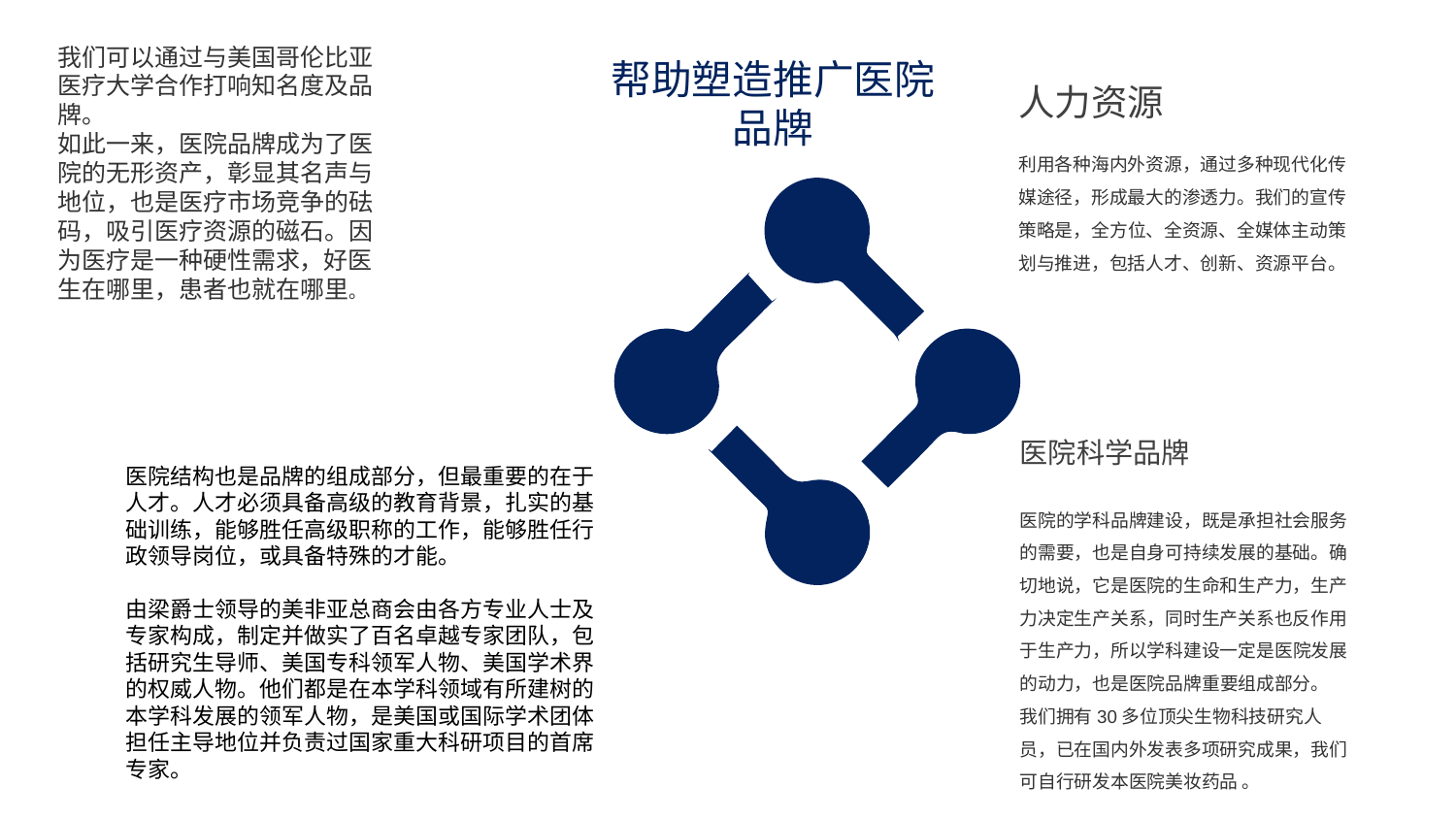

我们可以通过与美国哥伦比亚医疗大学合作打响知名度及品牌。
如此一来，医院品牌成为了医院的无形资产，彰显其名声与地位，也是医疗市场竞争的砝码，吸引医疗资源的磁石。因为医疗是一种硬性需求，好医生在哪里，患者也就在哪里。
帮助塑造推广医院品牌
人力资源
利用各种海内外资源，通过多种现代化传媒途径，形成最大的渗透力。我们的宣传策略是，全方位、全资源、全媒体主动策划与推进，包括人才、创新、资源平台。

医院科学品牌
医院的学科品牌建设，既是承担社会服务的需要，也是自身可持续发展的基础。确切地说，它是医院的生命和生产力，生产力决定生产关系，同时生产关系也反作用于生产力，所以学科建设一定是医院发展的动力，也是医院品牌重要组成部分。
我们拥有30多位顶尖生物科技研究人员，已在国内外发表多项研究成果，我们可自行研发本医院美妆药品 。
医院结构也是品牌的组成部分，但最重要的在于人才。人才必须具备高级的教育背景，扎实的基础训练，能够胜任高级职称的工作，能够胜任行政领导岗位，或具备特殊的才能。

由梁爵士领导的美非亚总商会由各方专业人士及专家构成，制定并做实了百名卓越专家团队，包括研究生导师、美国专科领军人物、美国学术界的权威人物。他们都是在本学科领域有所建树的本学科发展的领军人物，是美国或国际学术团体担任主导地位并负责过国家重大科研项目的首席专家。